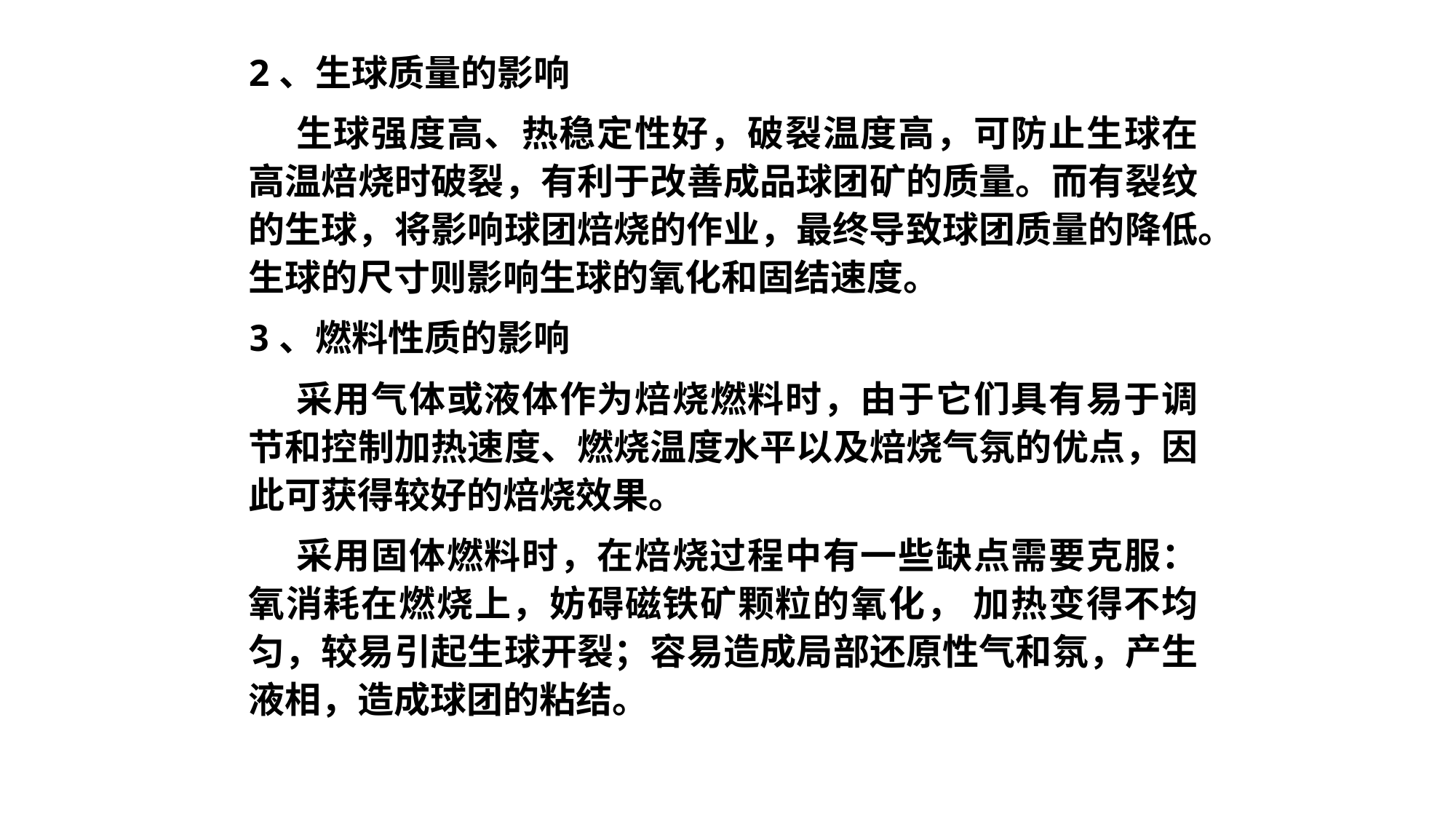

2、生球质量的影响
    生球强度高、热稳定性好，破裂温度高，可防止生球在高温焙烧时破裂，有利于改善成品球团矿的质量。而有裂纹的生球，将影响球团焙烧的作业，最终导致球团质量的降低。生球的尺寸则影响生球的氧化和固结速度。
3、燃料性质的影响
    采用气体或液体作为焙烧燃料时，由于它们具有易于调节和控制加热速度、燃烧温度水平以及焙烧气氛的优点，因此可获得较好的焙烧效果。
    采用固体燃料时，在焙烧过程中有一些缺点需要克服：氧消耗在燃烧上，妨碍磁铁矿颗粒的氧化， 加热变得不均匀，较易引起生球开裂；容易造成局部还原性气和氛，产生液相，造成球团的粘结。
50